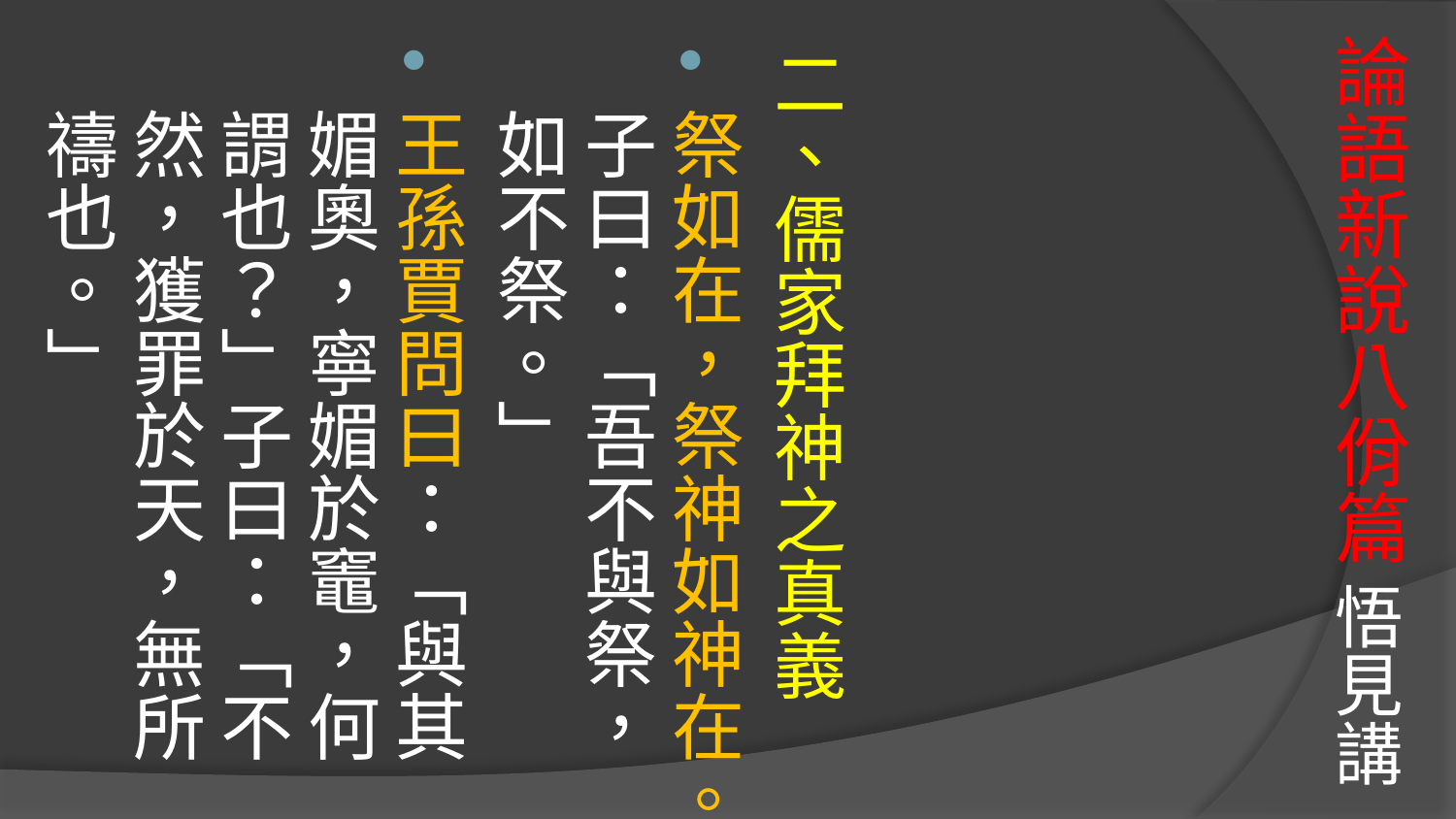

# 論語新說八佾篇 悟見講
二、儒家拜神之真義
祭如在，祭神如神在。子曰：「吾不與祭，如不祭。」
王孫賈問曰：「與其媚奧，寧媚於竈，何謂也？」子曰：「不然，獲罪於天，無所禱也。」